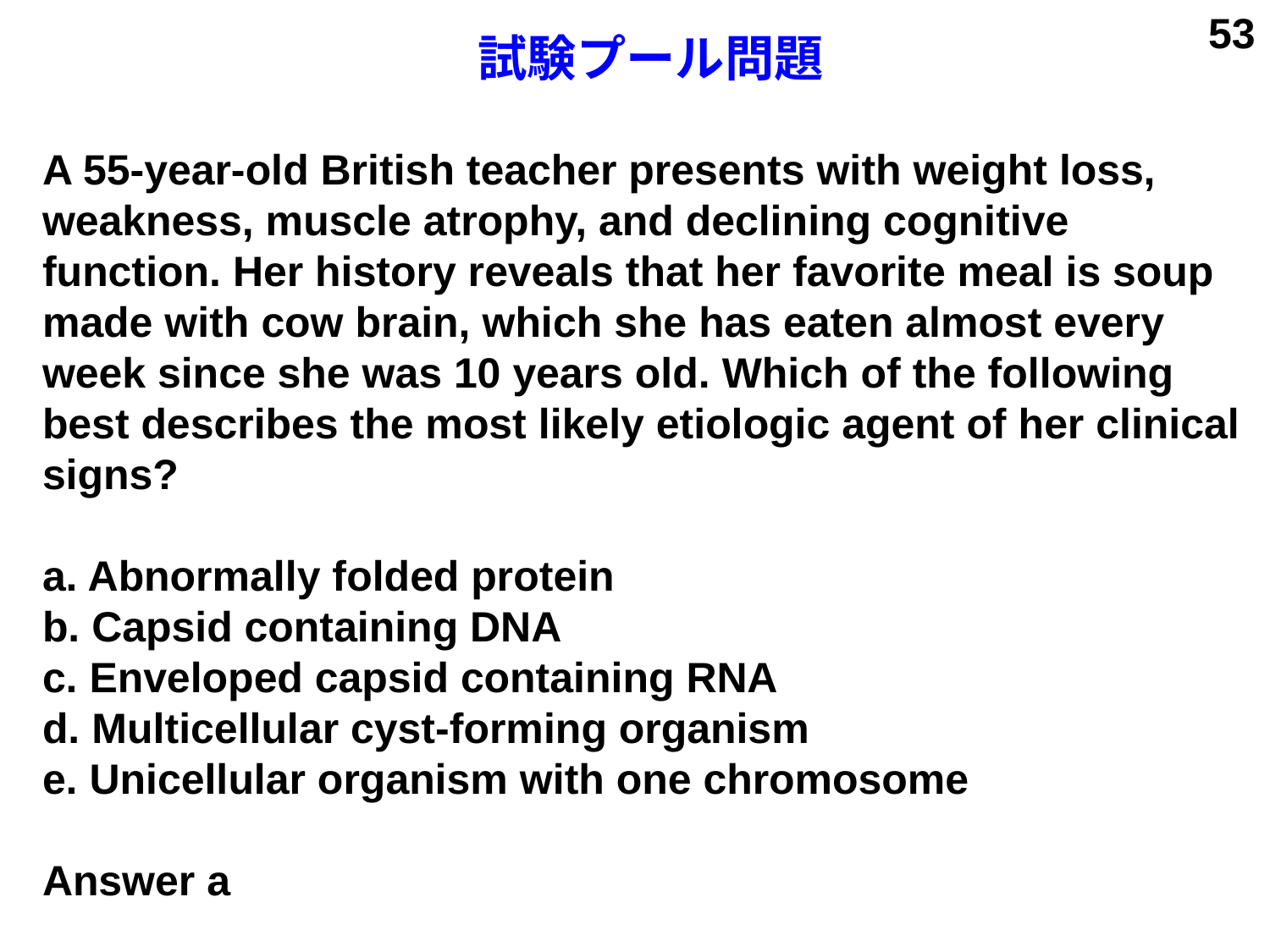

# 試験プール問題
53
A 55-year-old British teacher presents with weight loss, weakness, muscle atrophy, and declining cognitive function. Her history reveals that her favorite meal is soup made with cow brain, which she has eaten almost every week since she was 10 years old. Which of the following best describes the most likely etiologic agent of her clinical signs?

a. Abnormally folded protein
b. Capsid containing DNA
c. Enveloped capsid containing RNA
d. Multicellular cyst-forming organism
e. Unicellular organism with one chromosome

Answer a